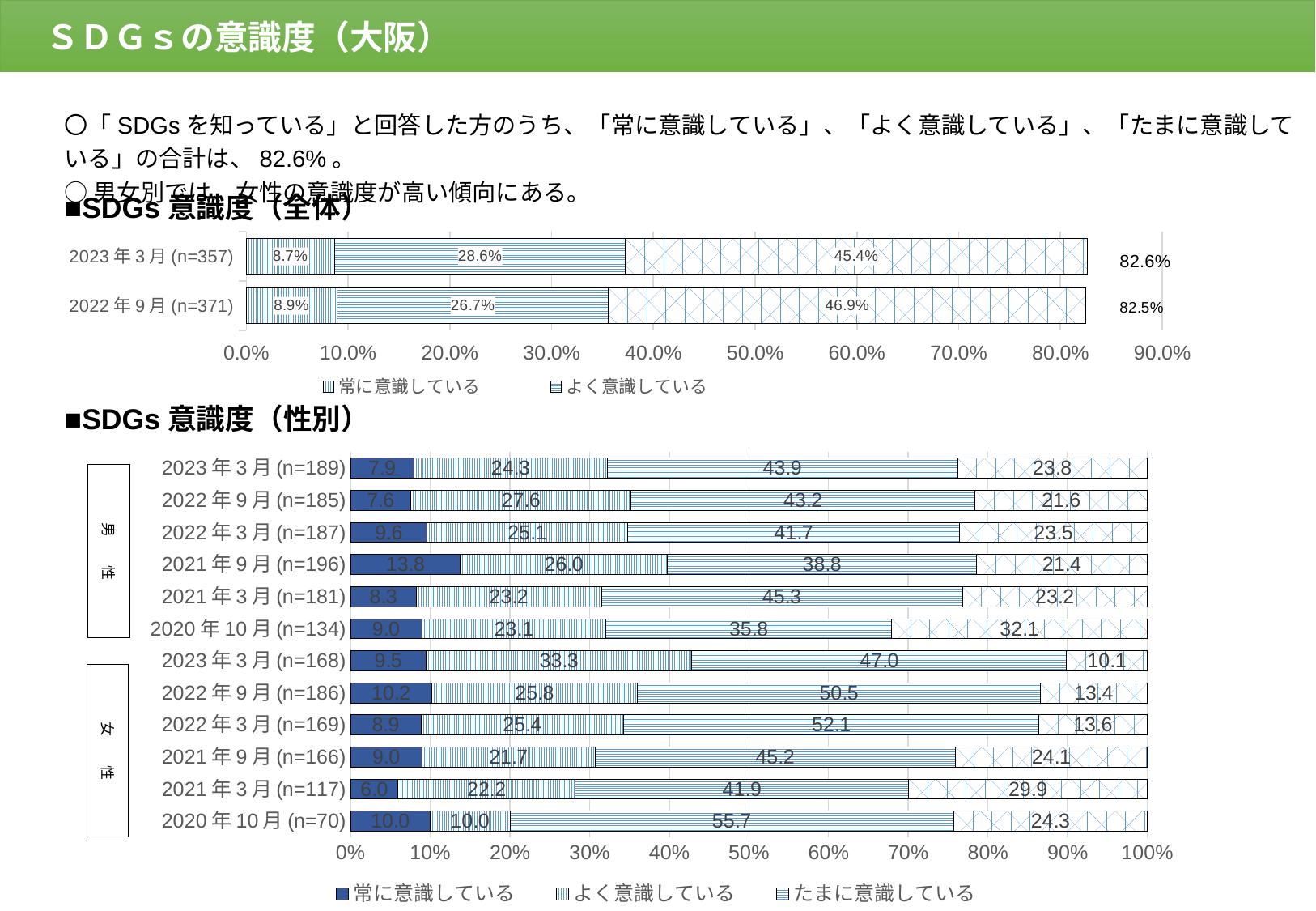

ＳＤＧｓの意識度（大阪）
〇「SDGsを知っている」と回答した方のうち、「常に意識している」、「よく意識している」、「たまに意識している」の合計は、82.6%。
○男女別では、女性の意識度が高い傾向にある。
■SDGs意識度（全体）

### Chart

| Category | 常に意識している | よく意識している | たまに意識している |
|---|---|---|---|
| 2022年9月(n=371) | 8.9 | 26.7 | 46.9 |
| 2023年3月(n=357) | 8.683473389355742 | 28.571428571428573 | 45.378151260504204 |
■SDGs意識度（性別）

### Chart

| Category | 常に意識している | よく意識している | たまに意識している | 意識していない |
|---|---|---|---|---|
| 2020年10月(n=70) | 10.0 | 10.0 | 55.714285714286 | 24.285714285714 |
| 2021年3月(n=117) | 5.982905982906 | 22.222222222222 | 41.880341880342 | 29.91452991453 |
| 2021年9月(n=166) | 9.0 | 21.7 | 45.2 | 24.1 |
| 2022年3月(n=169) | 8.875739644970414 | 25.443786982248522 | 52.071005917159766 | 13.609467455621301 |
| 2022年9月(n=186) | 10.2 | 25.8 | 50.5 | 13.4 |
| 2023年3月(n=168) | 9.523809523809524 | 33.333333333333336 | 47.023809523809526 | 10.119047619047619 |
| 2020年10月(n=134) | 8.955223880597 | 23.134328358209 | 35.820895522388 | 32.089552238806 |
| 2021年3月(n=181) | 8.2872928176796 | 23.204419889503 | 45.303867403315 | 23.204419889503 |
| 2021年9月(n=196) | 13.8 | 26.0 | 38.8 | 21.4 |
| 2022年3月(n=187) | 9.62566844919786 | 25.13368983957219 | 41.711229946524064 | 23.529411764705884 |
| 2022年9月(n=185) | 7.6 | 27.6 | 43.2 | 21.6 |
| 2023年3月(n=189) | 7.936507936507937 | 24.33862433862434 | 43.91534391534392 | 23.80952380952381 |
男　　性
女　　性